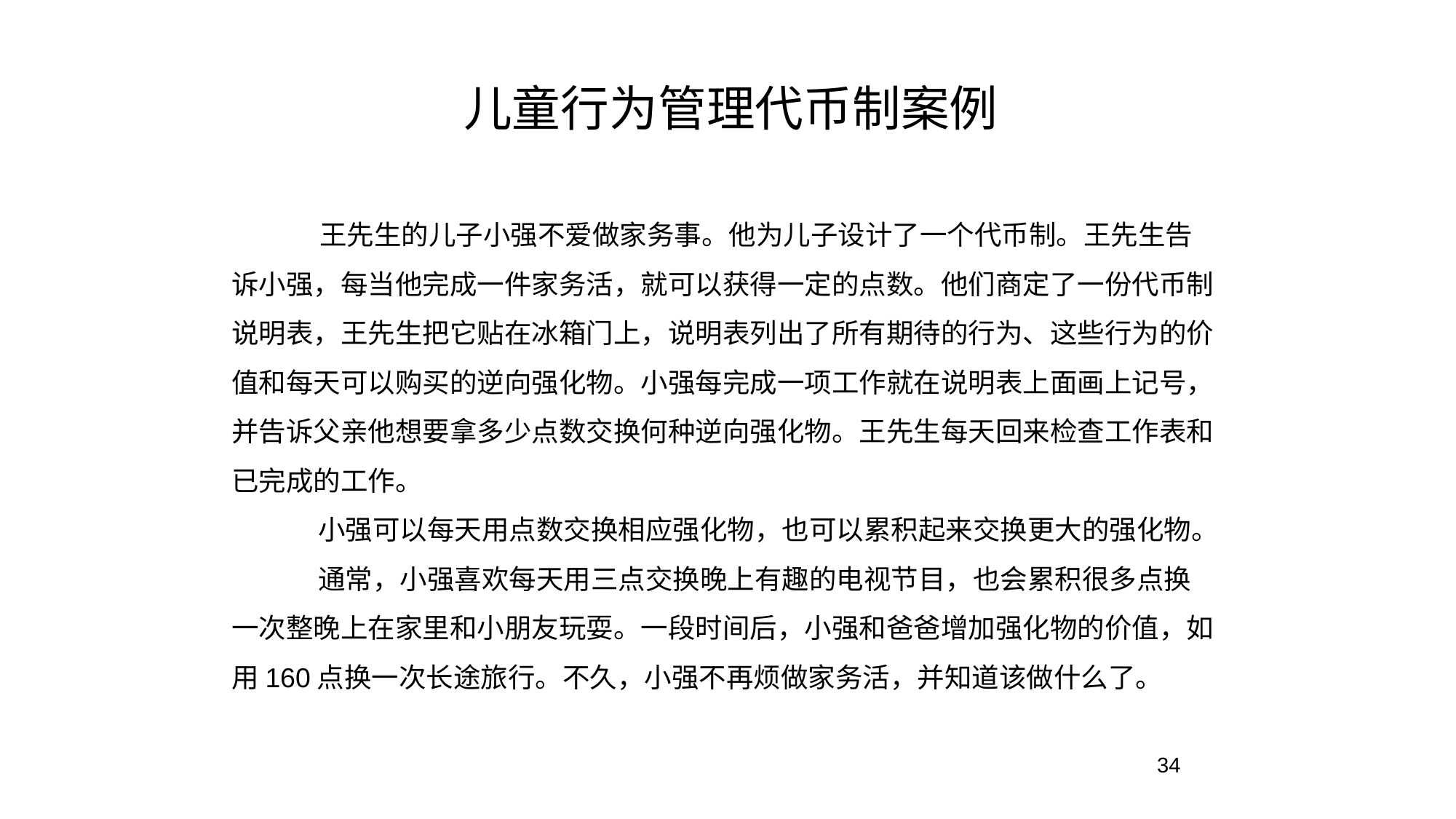

儿童行为管理代币制案例
            王先生的儿子小强不爱做家务事。他为儿子设计了一个代币制。王先生告诉小强，每当他完成一件家务活，就可以获得一定的点数。他们商定了一份代币制说明表，王先生把它贴在冰箱门上，说明表列出了所有期待的行为、这些行为的价值和每天可以购买的逆向强化物。小强每完成一项工作就在说明表上面画上记号，并告诉父亲他想要拿多少点数交换何种逆向强化物。王先生每天回来检查工作表和已完成的工作。
             小强可以每天用点数交换相应强化物，也可以累积起来交换更大的强化物。
             通常，小强喜欢每天用三点交换晚上有趣的电视节目，也会累积很多点换一次整晚上在家里和小朋友玩耍。一段时间后，小强和爸爸增加强化物的价值，如用160点换一次长途旅行。不久，小强不再烦做家务活，并知道该做什么了。
34